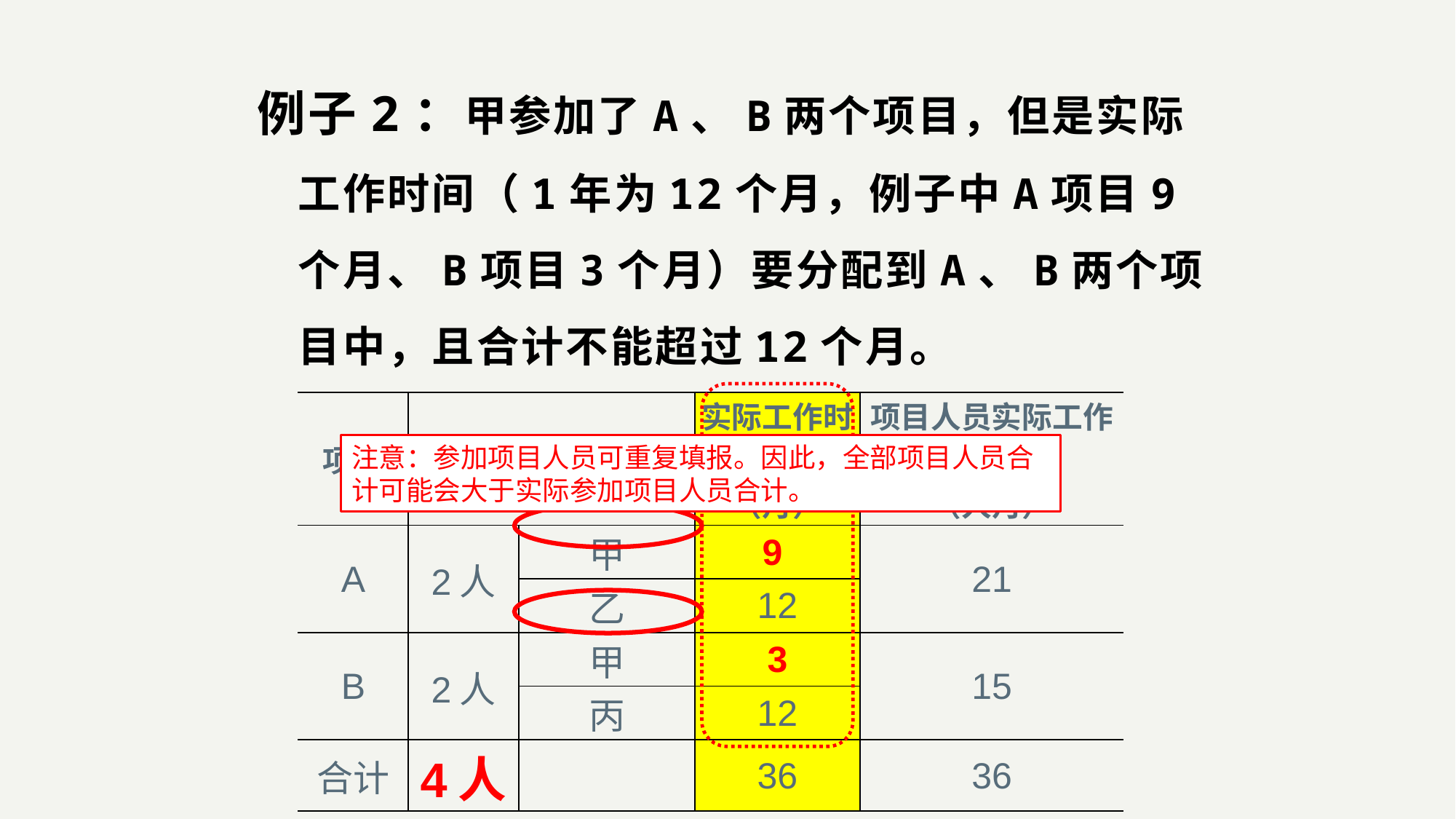

例子2：甲参加了A、B两个项目，但是实际工作时间（1年为12个月，例子中A项目9个月、B项目3个月）要分配到A、B两个项目中，且合计不能超过12个月。

| 项目 | 参加项目人员 |  | 实际工作时间 （月） | 项目人员实际工作时间 （人月） |
| --- | --- | --- | --- | --- |
| A | 2人 | 甲 | 9 | 21 |
|  |  | 乙 | 12 |  |
| B | 2人 | 甲 | 3 | 15 |
|  |  | 丙 | 12 |  |
| 合计 | 4人 |  | 36 | 36 |
注意：参加项目人员可重复填报。因此，全部项目人员合计可能会大于实际参加项目人员合计。